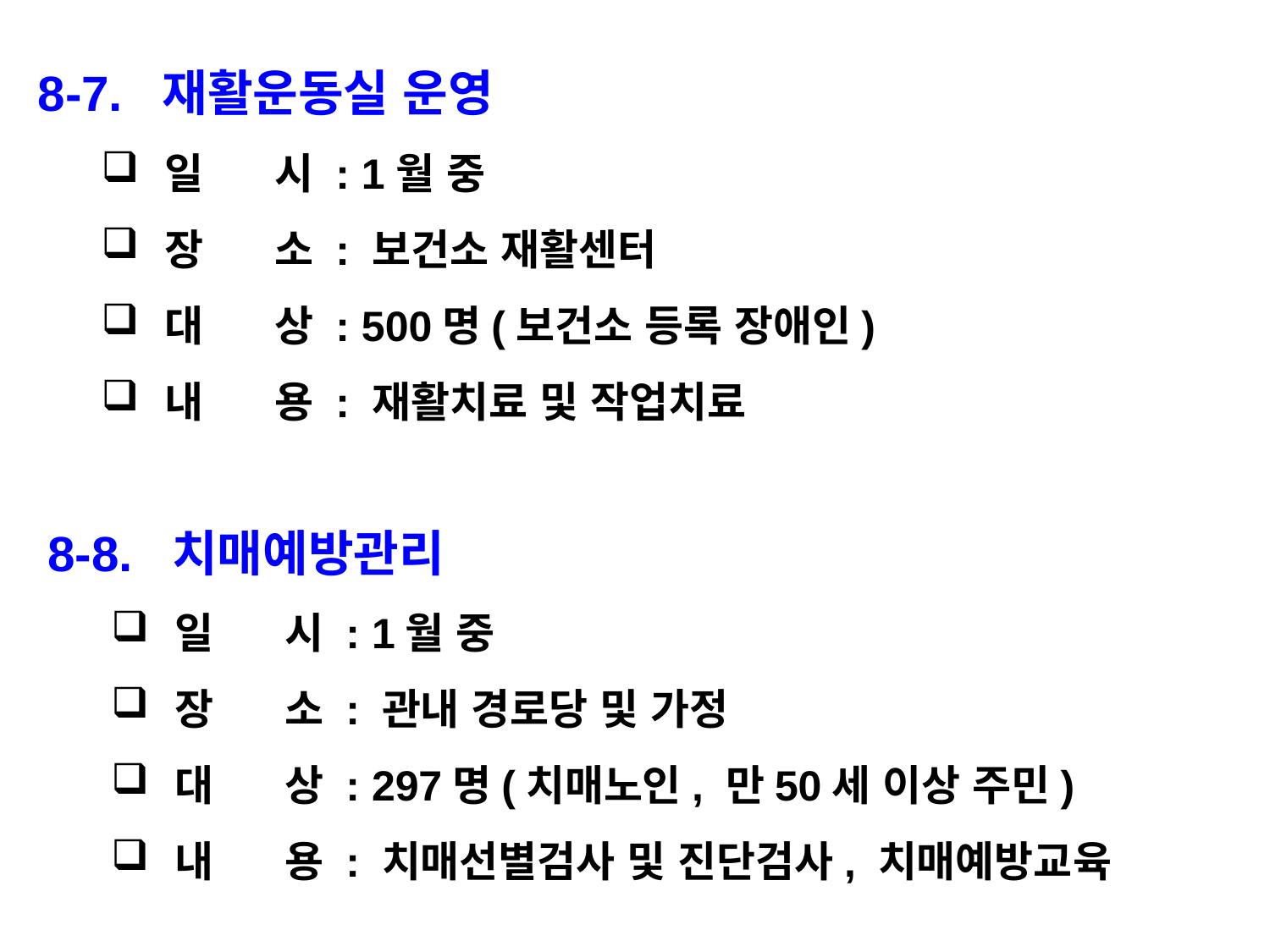

8-7.  재활운동실 운영
일      시 : 1월 중
장      소 : 보건소 재활센터
대      상 : 500명(보건소 등록 장애인)
내      용 : 재활치료 및 작업치료
8-8.  치매예방관리
일      시 : 1월 중
장      소 : 관내 경로당 및 가정
대      상 : 297명(치매노인, 만50세 이상 주민)
내      용 : 치매선별검사 및 진단검사, 치매예방교육